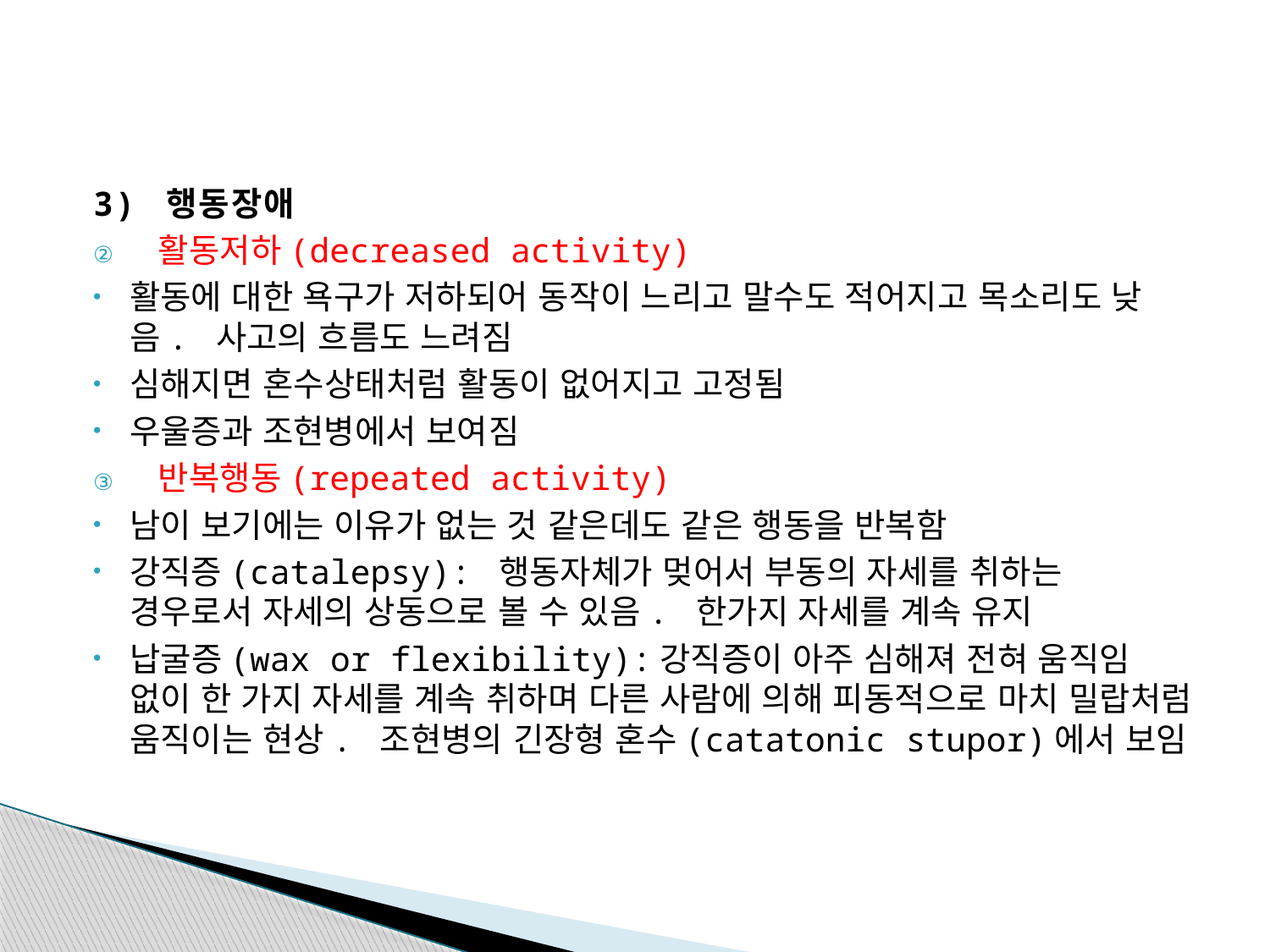

#
3) 행동장애
활동저하(decreased activity)
활동에 대한 욕구가 저하되어 동작이 느리고 말수도 적어지고 목소리도 낮음. 사고의 흐름도 느려짐
심해지면 혼수상태처럼 활동이 없어지고 고정됨
우울증과 조현병에서 보여짐
반복행동(repeated activity)
남이 보기에는 이유가 없는 것 같은데도 같은 행동을 반복함
강직증(catalepsy): 행동자체가 멎어서 부동의 자세를 취하는 경우로서 자세의 상동으로 볼 수 있음. 한가지 자세를 계속 유지
납굴증(wax or flexibility):강직증이 아주 심해져 전혀 움직임 없이 한 가지 자세를 계속 취하며 다른 사람에 의해 피동적으로 마치 밀랍처럼 움직이는 현상. 조현병의 긴장형 혼수(catatonic stupor)에서 보임